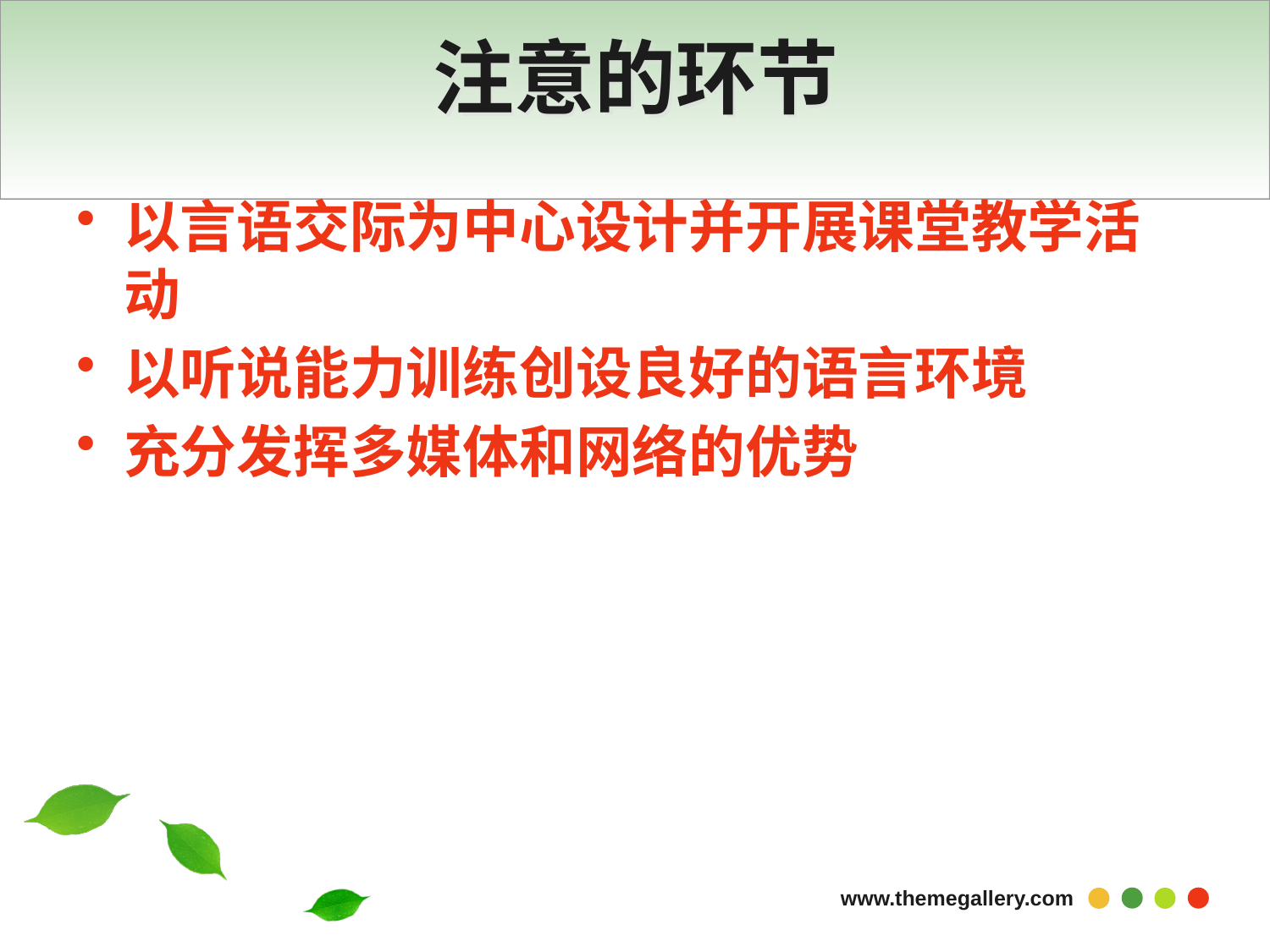

# 注意的环节
以言语交际为中心设计并开展课堂教学活动
以听说能力训练创设良好的语言环境
充分发挥多媒体和网络的优势